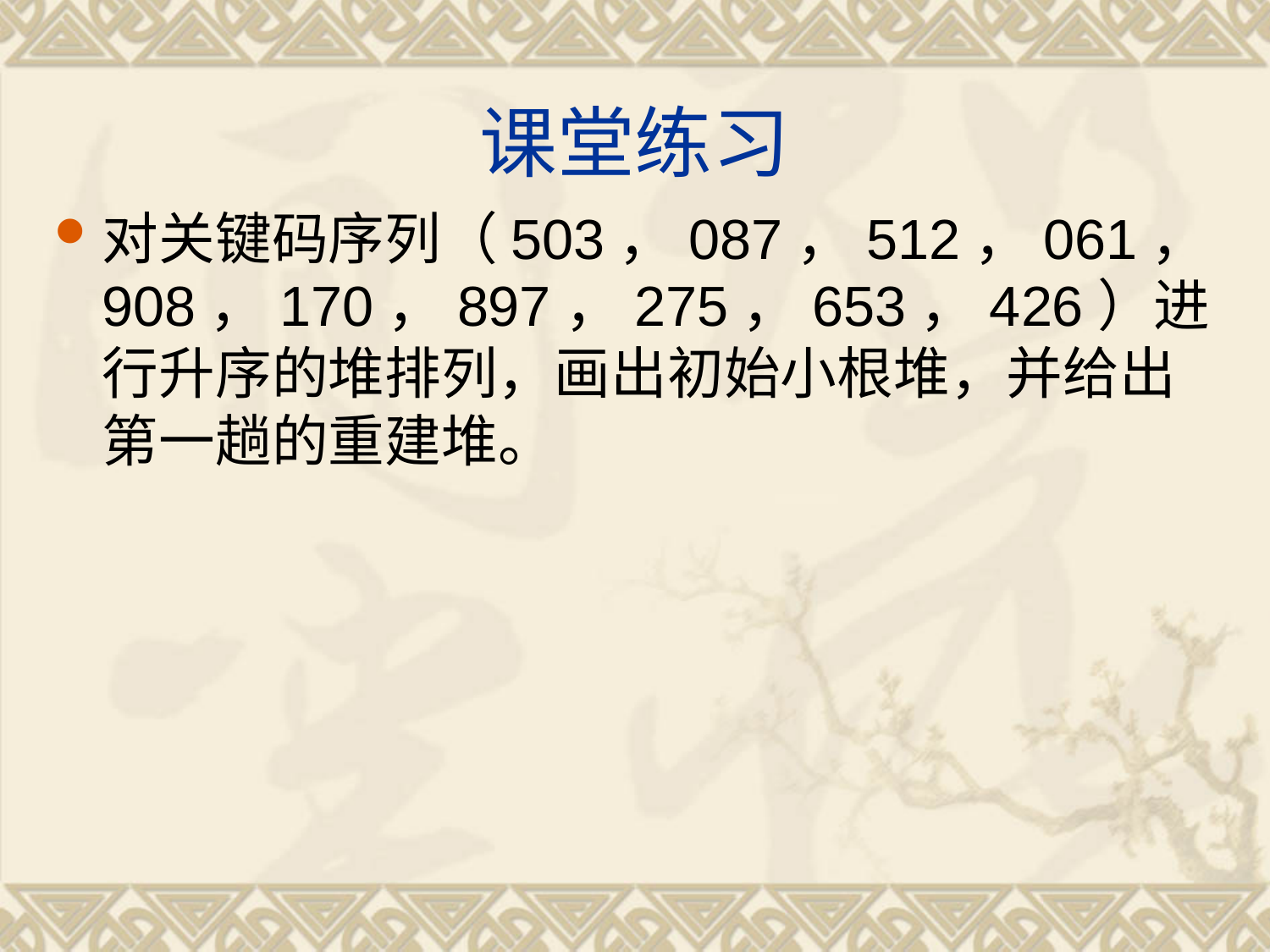

# 课堂练习
对关键码序列（503，087，512，061，908，170，897，275，653，426）进行升序的堆排列，画出初始小根堆，并给出第一趟的重建堆。